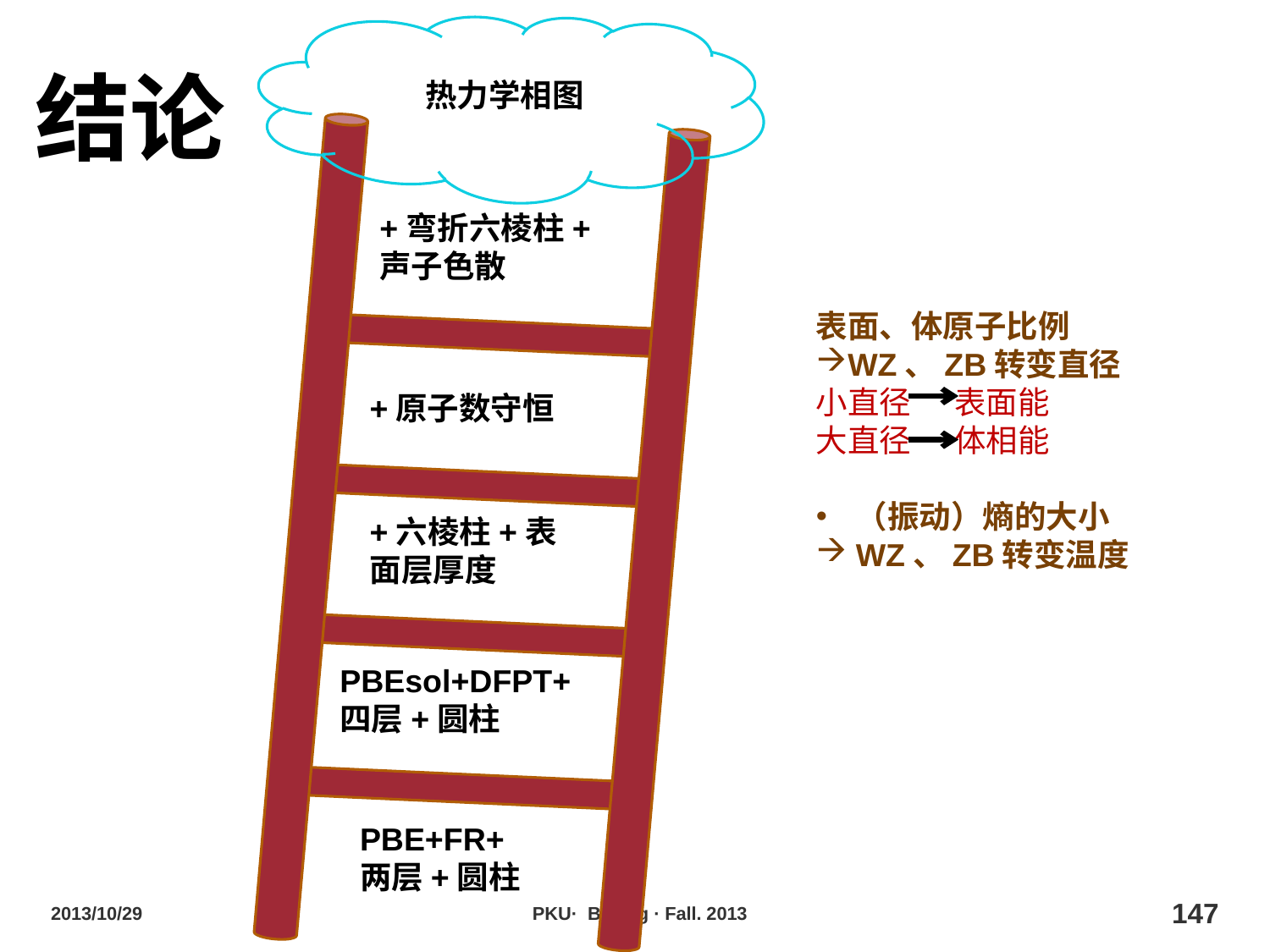

结论
热力学相图
+弯折六棱柱+
声子色散
表面、体原子比例
WZ、ZB转变直径
小直径      表面能
大直径      体相能

（振动）熵的大小
WZ、ZB转变温度
+原子数守恒
+六棱柱+表面层厚度
PBEsol+DFPT+
四层+圆柱
PBE+FR+
两层+圆柱
2013/10/29
PKU·  Beijing · Fall. 2013
147